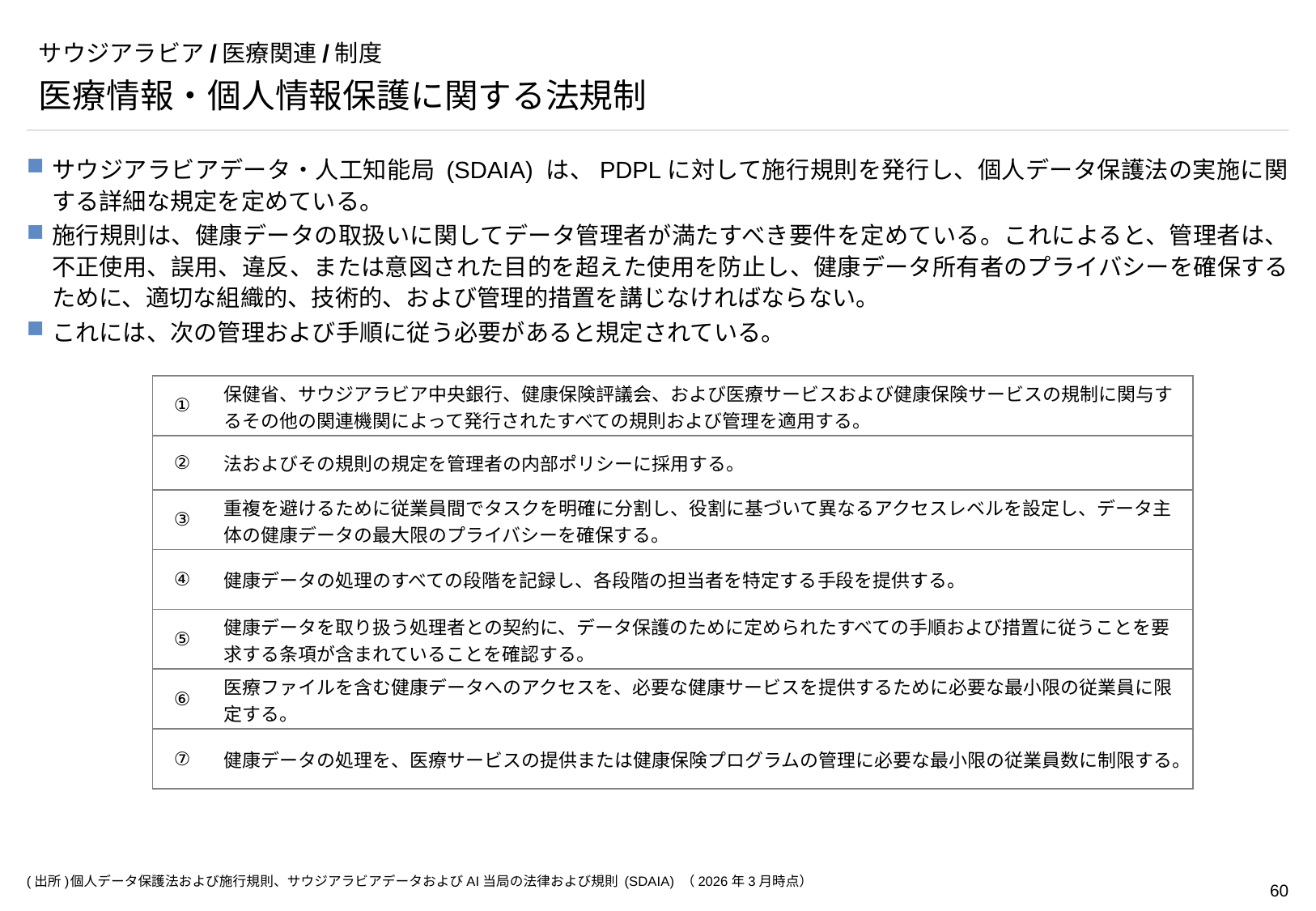

# サウジアラビア/医療関連/制度
医療情報・個人情報保護に関する法規制

サウジアラビアデータ・人工知能局 (SDAIA) は、PDPLに対して施行規則を発行し、個人データ保護法の実施に関する詳細な規定を定めている。
施行規則は、健康データの取扱いに関してデータ管理者が満たすべき要件を定めている。これによると、管理者は、不正使用、誤用、違反、または意図された目的を超えた使用を防止し、健康データ所有者のプライバシーを確保するために、適切な組織的、技術的、および管理的措置を講じなければならない。
これには、次の管理および手順に従う必要があると規定されている。
| ① | 保健省、サウジアラビア中央銀行、健康保険評議会、および医療サービスおよび健康保険サービスの規制に関与するその他の関連機関によって発行されたすべての規則および管理を適用する。 |
| --- | --- |
| ② | 法およびその規則の規定を管理者の内部ポリシーに採用する。 |
| ③ | 重複を避けるために従業員間でタスクを明確に分割し、役割に基づいて異なるアクセスレベルを設定し、データ主体の健康データの最大限のプライバシーを確保する。 |
| ④ | 健康データの処理のすべての段階を記録し、各段階の担当者を特定する手段を提供する。 |
| ⑤ | 健康データを取り扱う処理者との契約に、データ保護のために定められたすべての手順および措置に従うことを要求する条項が含まれていることを確認する。 |
| ⑥ | 医療ファイルを含む健康データへのアクセスを、必要な健康サービスを提供するために必要な最小限の従業員に限定する。 |
| ⑦ | 健康データの処理を、医療サービスの提供または健康保険プログラムの管理に必要な最小限の従業員数に制限する。 |
(出所)	個人データ保護法および施行規則、サウジアラビアデータおよびAI当局の法律および規則 (SDAIA) （2026年3月時点）